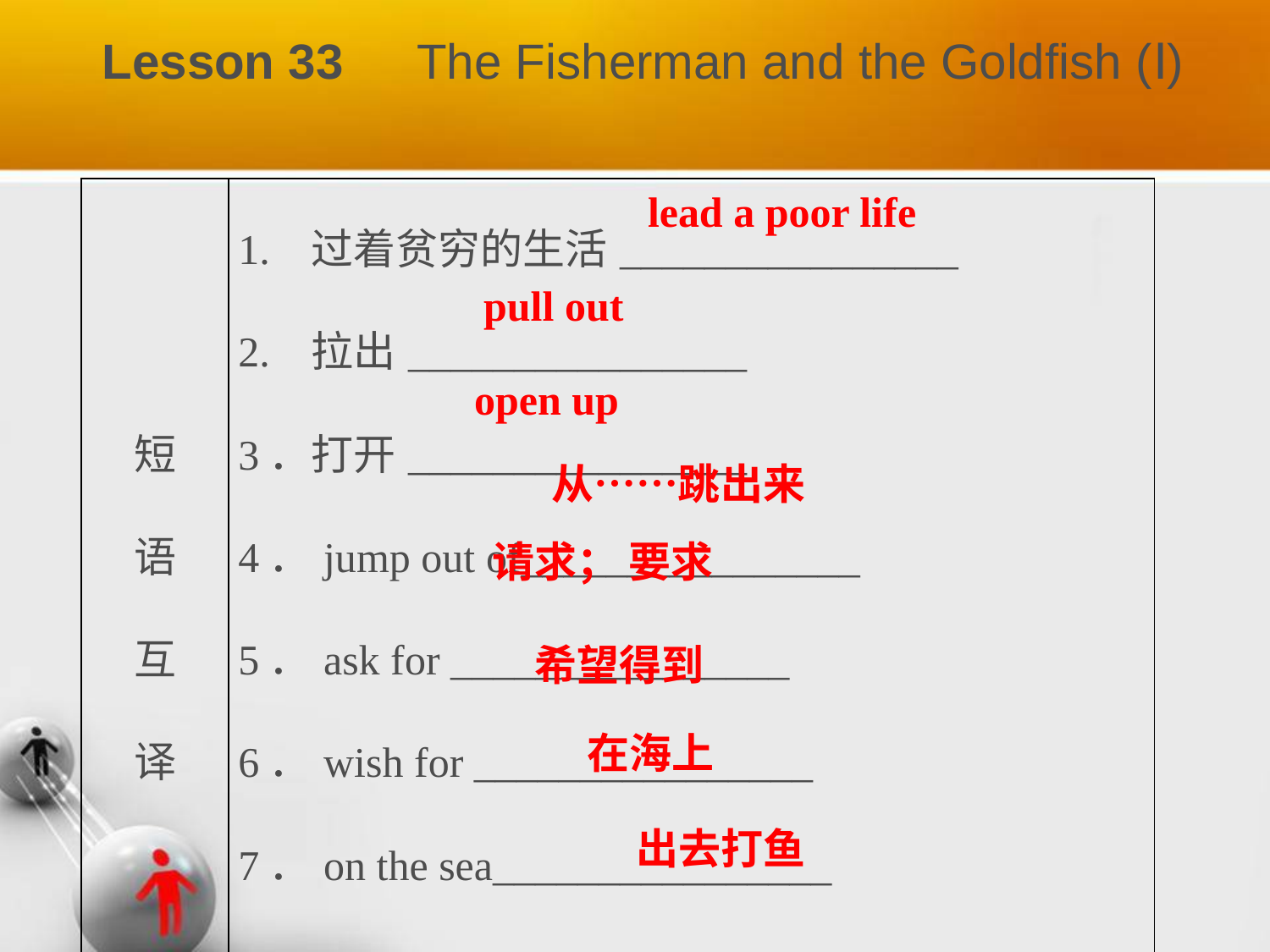

Lesson 33　The Fisherman and the Goldfish (Ⅰ)
| 短 语 互 译 | 1. 过着贫穷的生活\_\_\_\_\_\_\_\_\_\_\_\_\_\_\_\_ 2. 拉出\_\_\_\_\_\_\_\_\_\_\_\_\_\_\_\_ 3．打开\_\_\_\_\_\_\_\_\_\_\_\_\_\_\_\_ 4．jump out of\_\_\_\_\_\_\_\_\_\_\_\_\_\_\_\_ 5．ask for \_\_\_\_\_\_\_\_\_\_\_\_\_\_\_\_ 6．wish for \_\_\_\_\_\_\_\_\_\_\_\_\_\_\_\_ 7．on the sea\_\_\_\_\_\_\_\_\_\_\_\_\_\_\_\_ 8．go out fishing \_\_\_\_\_\_\_\_\_\_\_\_\_\_\_\_ |
| --- | --- |
lead a poor life
pull out
open up
从……跳出来
请求； 要求
希望得到
在海上
出去打鱼